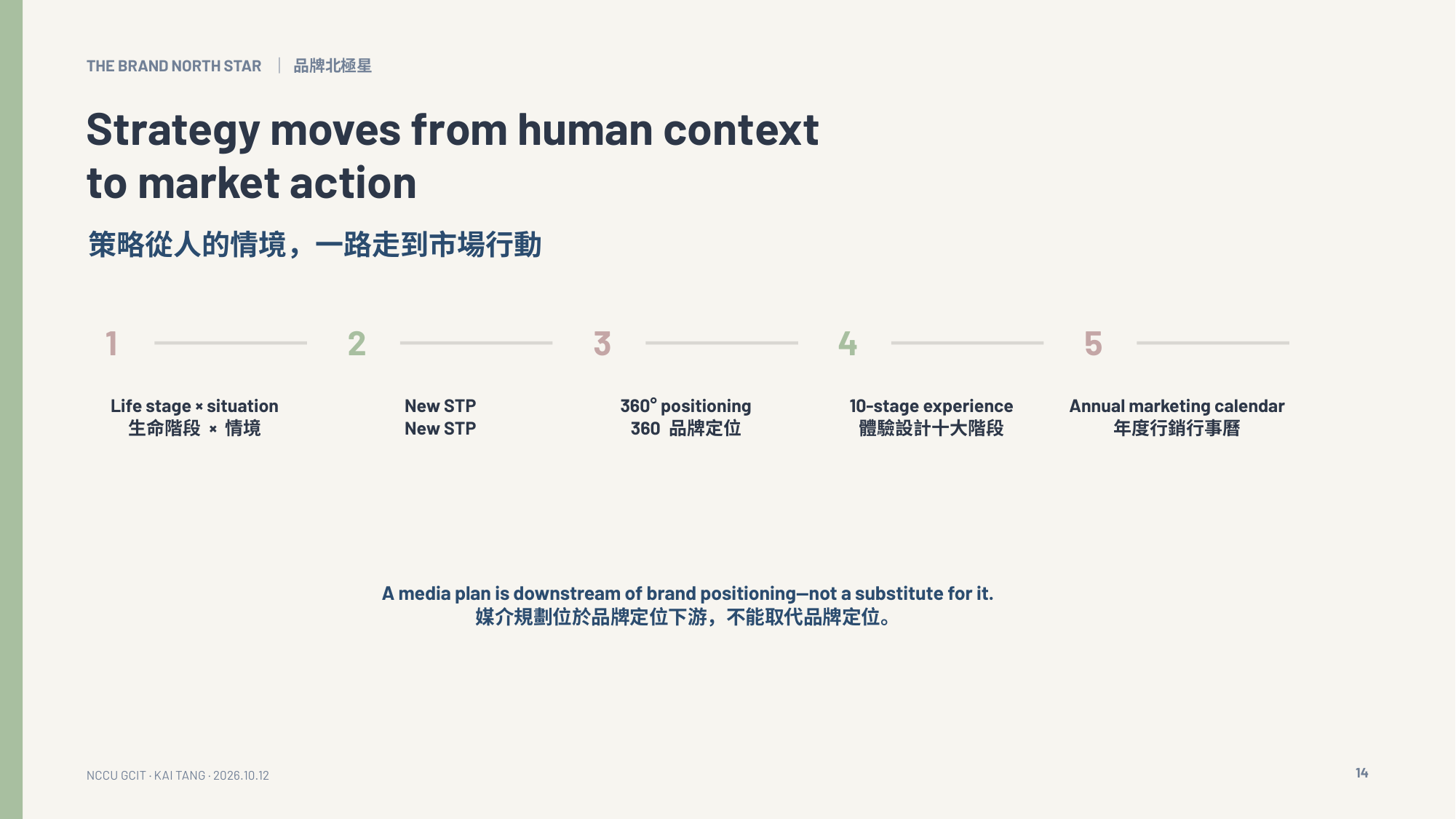

THE BRAND NORTH STAR  ｜  品牌北極星
Strategy moves from human context
to market action
策略從人的情境，一路走到市場行動
1
2
3
4
5

Life stage × situation
生命階段 × 情境
New STP
New STP
360° positioning
360 品牌定位
10-stage experience
體驗設計十大階段
Annual marketing calendar
年度行銷行事曆
A media plan is downstream of brand positioning—not a substitute for it.
媒介規劃位於品牌定位下游，不能取代品牌定位。
14
NCCU GCIT · KAI TANG · 2026.10.12